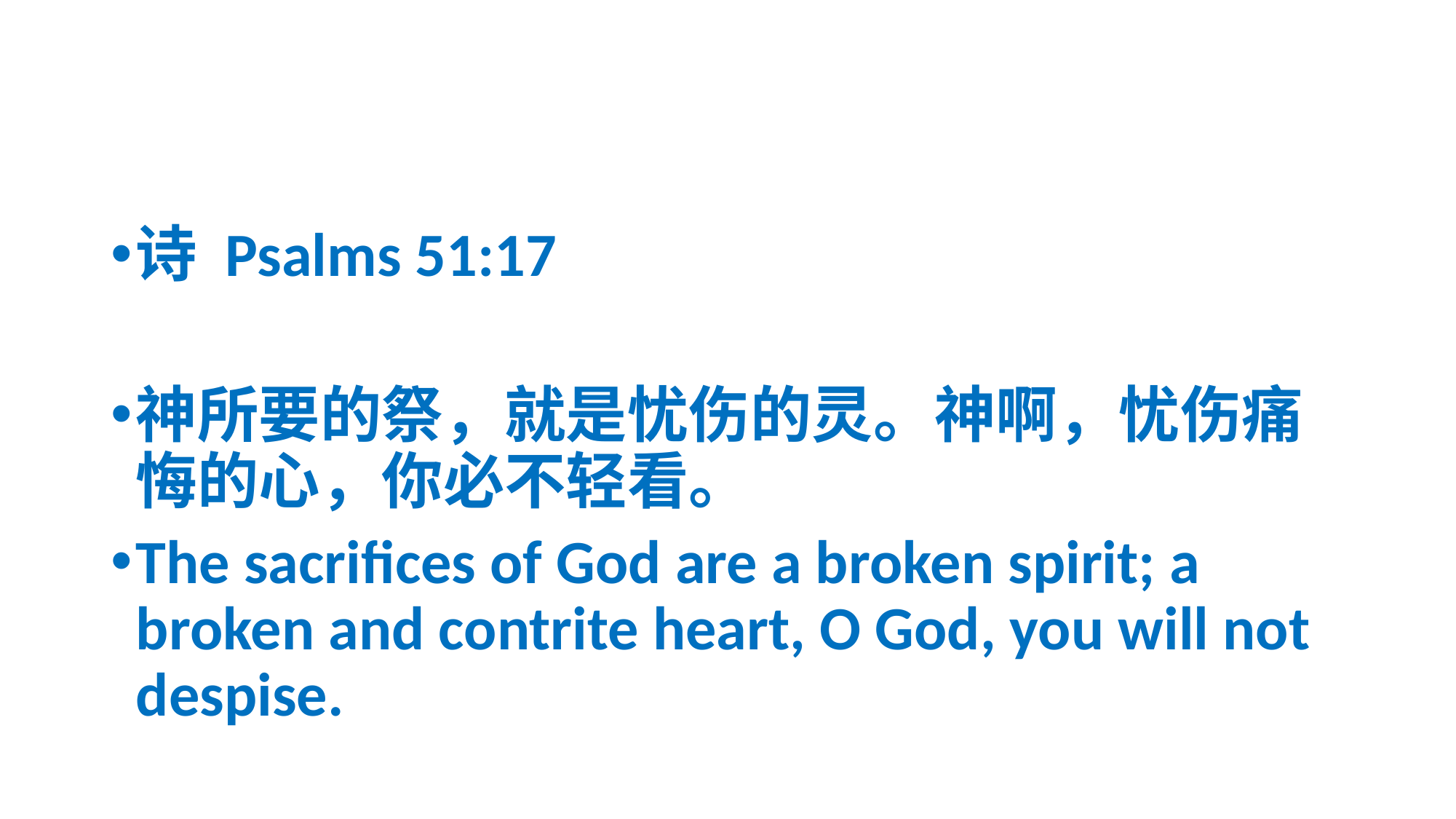

诗 Psalms 51:17

神所要的祭，就是忧伤的灵。神啊，忧伤痛悔的心，你必不轻看。
The sacrifices of God are a broken spirit; a broken and contrite heart, O God, you will not despise.